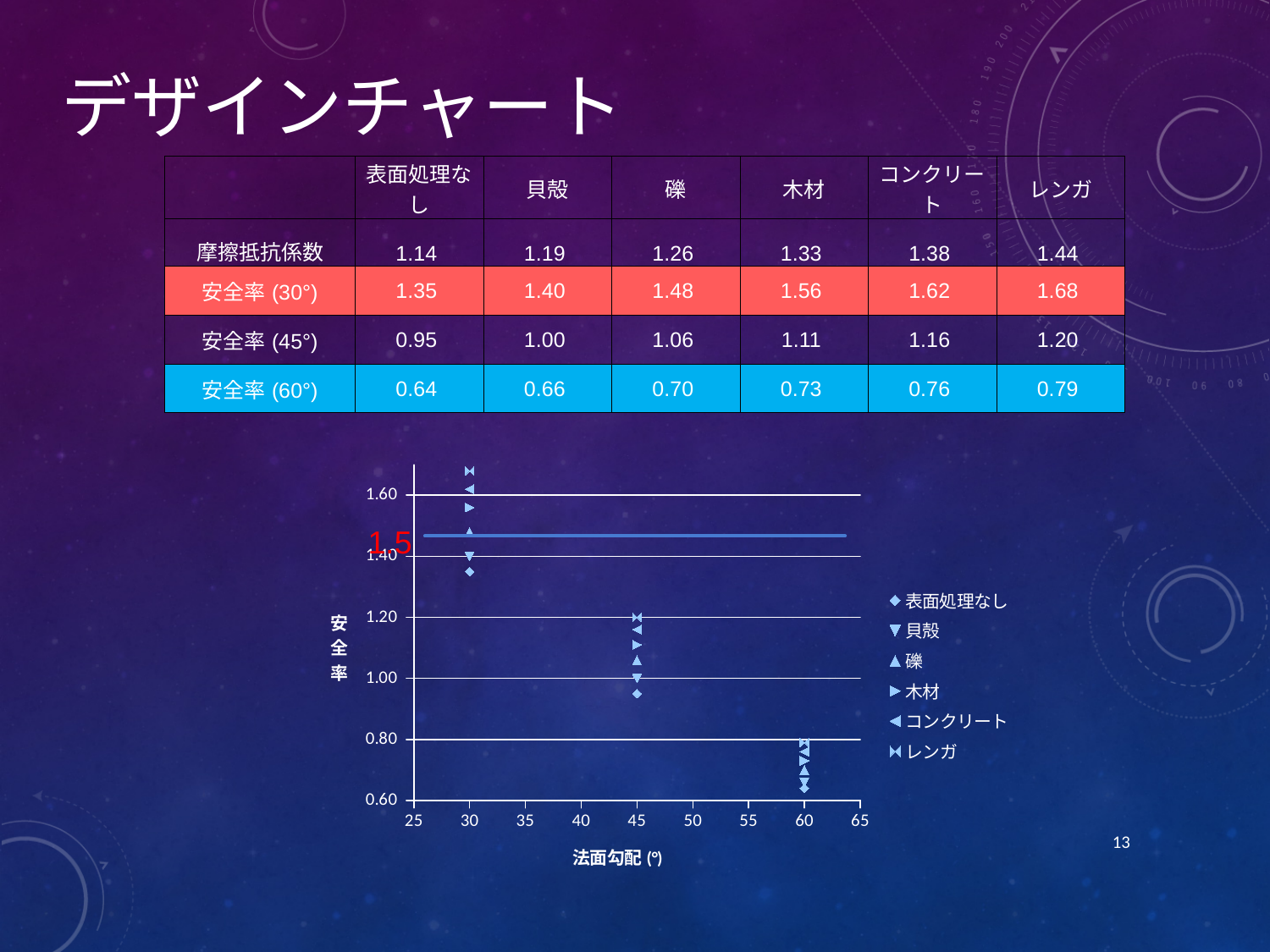

デザインチャート
|  | 表面処理なし | 貝殻 | 礫 | 木材 | コンクリート | レンガ |
| --- | --- | --- | --- | --- | --- | --- |
| 摩擦抵抗係数 | 1.14 | 1.19 | 1.26 | 1.33 | 1.38 | 1.44 |
| 安全率(30°) | 1.35 | 1.40 | 1.48 | 1.56 | 1.62 | 1.68 |
| 安全率(45°) | 0.95 | 1.00 | 1.06 | 1.11 | 1.16 | 1.20 |
| 安全率(60°) | 0.64 | 0.66 | 0.70 | 0.73 | 0.76 | 0.79 |

### Chart

| Category |  |  |  |  |  |  |
|---|---|---|---|---|---|---|
1.5
13